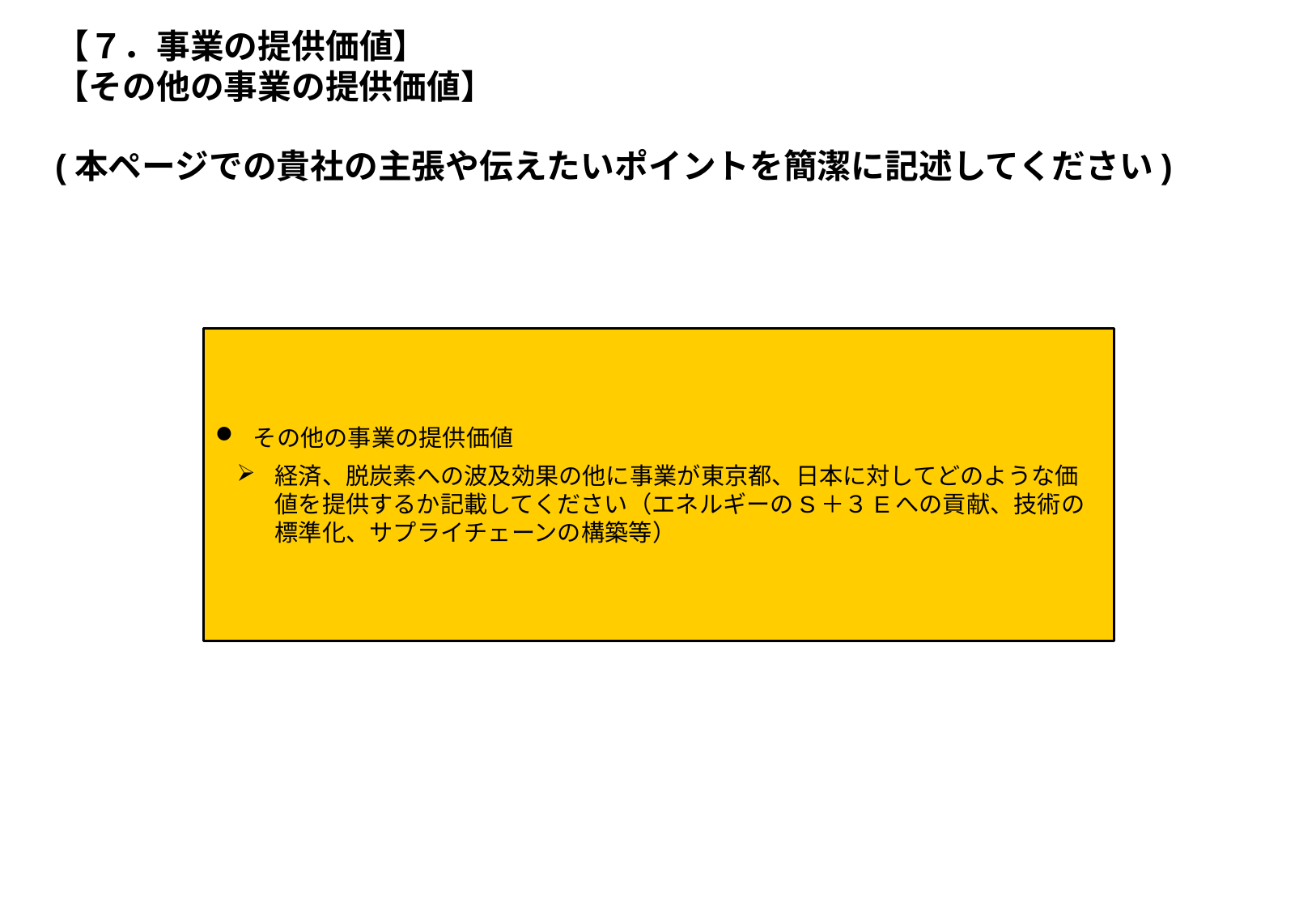

# 【７．事業の提供価値】 【その他の事業の提供価値】
(本ページでの貴社の主張や伝えたいポイントを簡潔に記述してください)
その他の事業の提供価値
経済、脱炭素への波及効果の他に事業が東京都、日本に対してどのような価値を提供するか記載してください（エネルギーのS＋３Eへの貢献、技術の標準化、サプライチェーンの構築等）